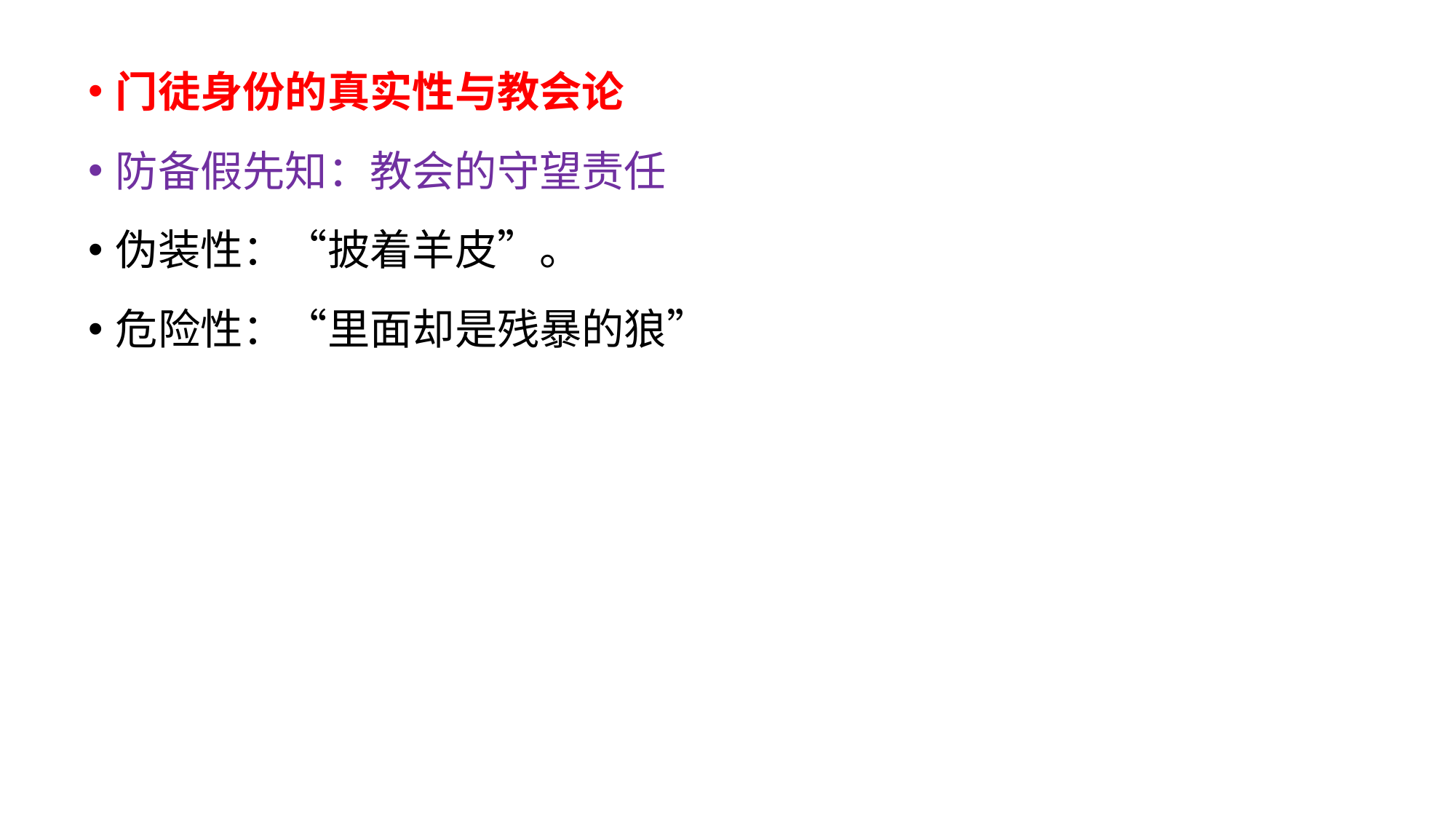

门徒身份的真实性与教会论
防备假先知：教会的守望责任
伪装性：“披着羊皮”。
危险性：“里面却是残暴的狼”